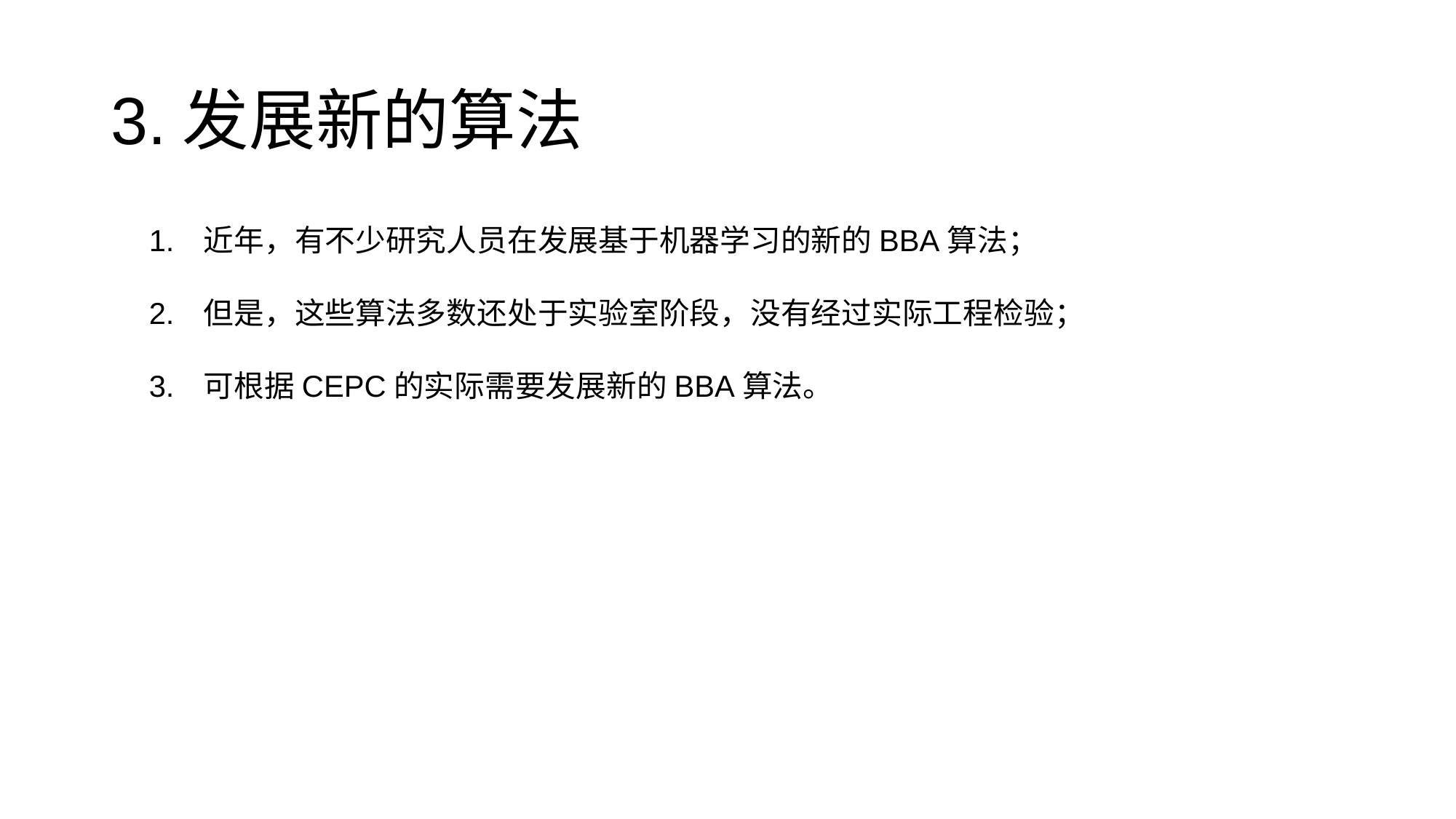

# 3.发展新的算法
近年，有不少研究人员在发展基于机器学习的新的BBA算法；

但是，这些算法多数还处于实验室阶段，没有经过实际工程检验；

可根据CEPC的实际需要发展新的BBA算法。